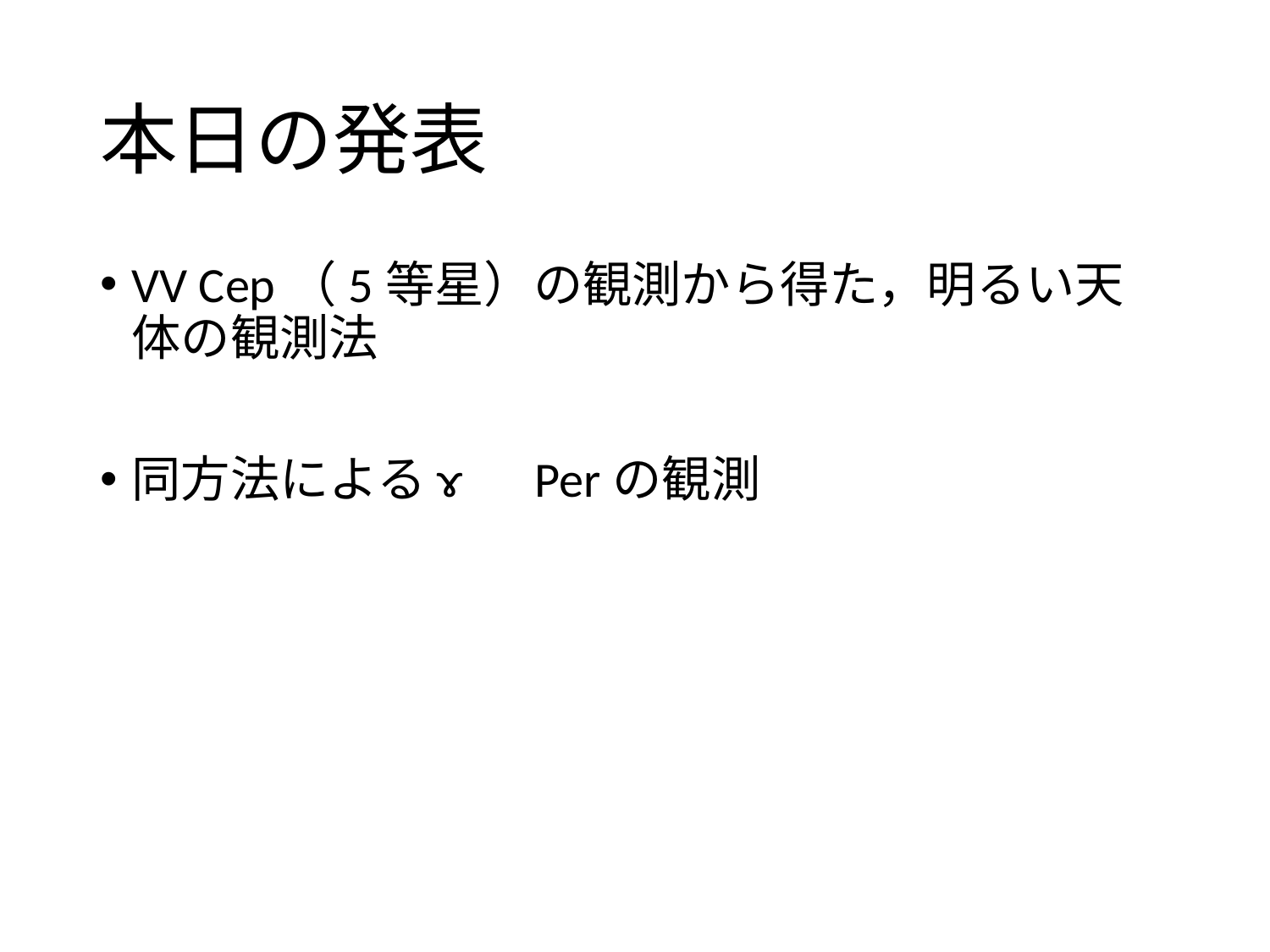

# 本日の発表
VV Cep（5等星）の観測から得た，明るい天体の観測法

同方法によるɤ　Perの観測